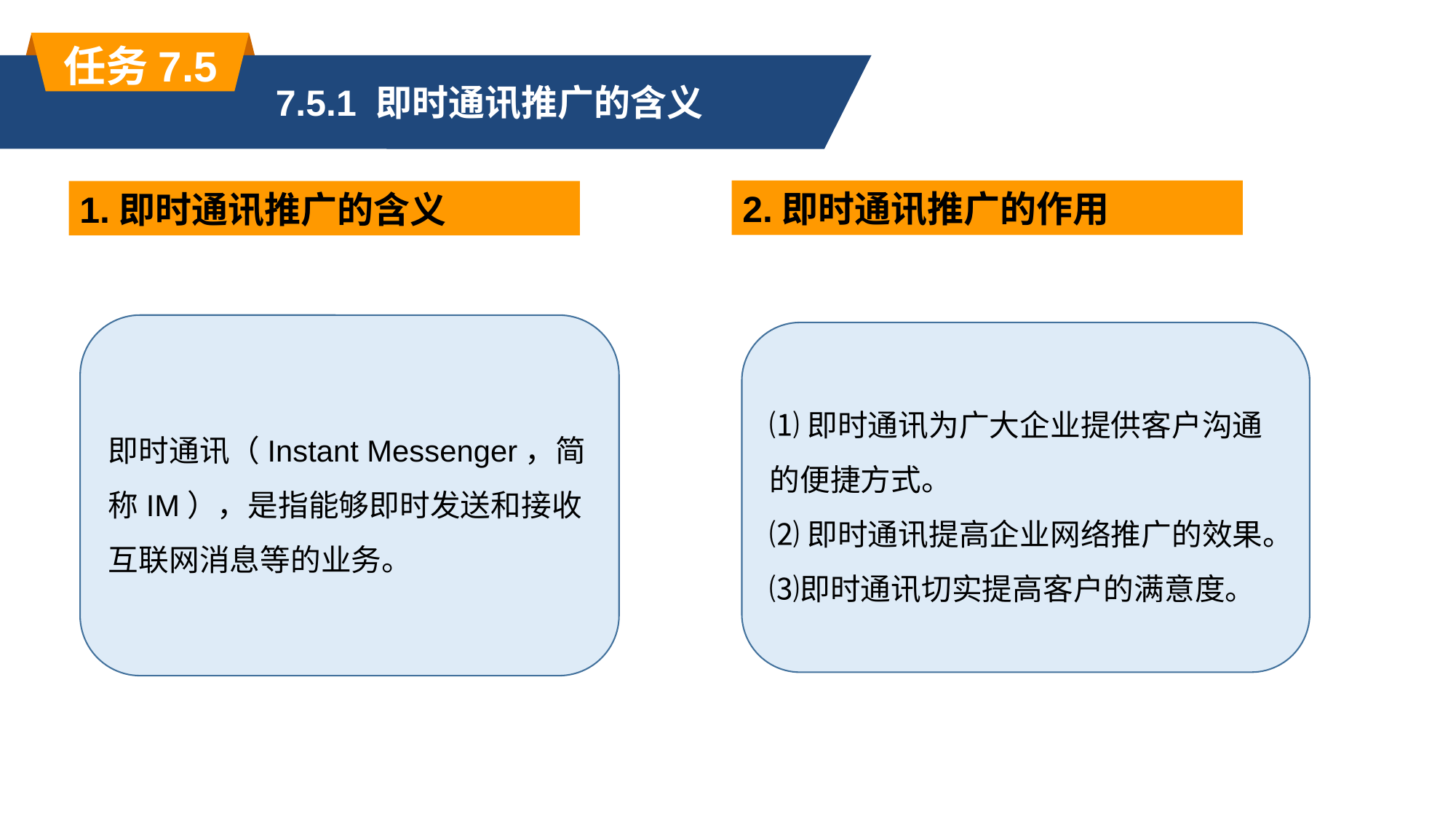

任务7.5

7.5.1 即时通讯推广的含义
2.即时通讯推广的作用
1.即时通讯推广的含义
即时通讯（Instant Messenger，简称IM），是指能够即时发送和接收互联网消息等的业务。
⑴即时通讯为广大企业提供客户沟通的便捷方式。
⑵即时通讯提高企业网络推广的效果。⑶即时通讯切实提高客户的满意度。